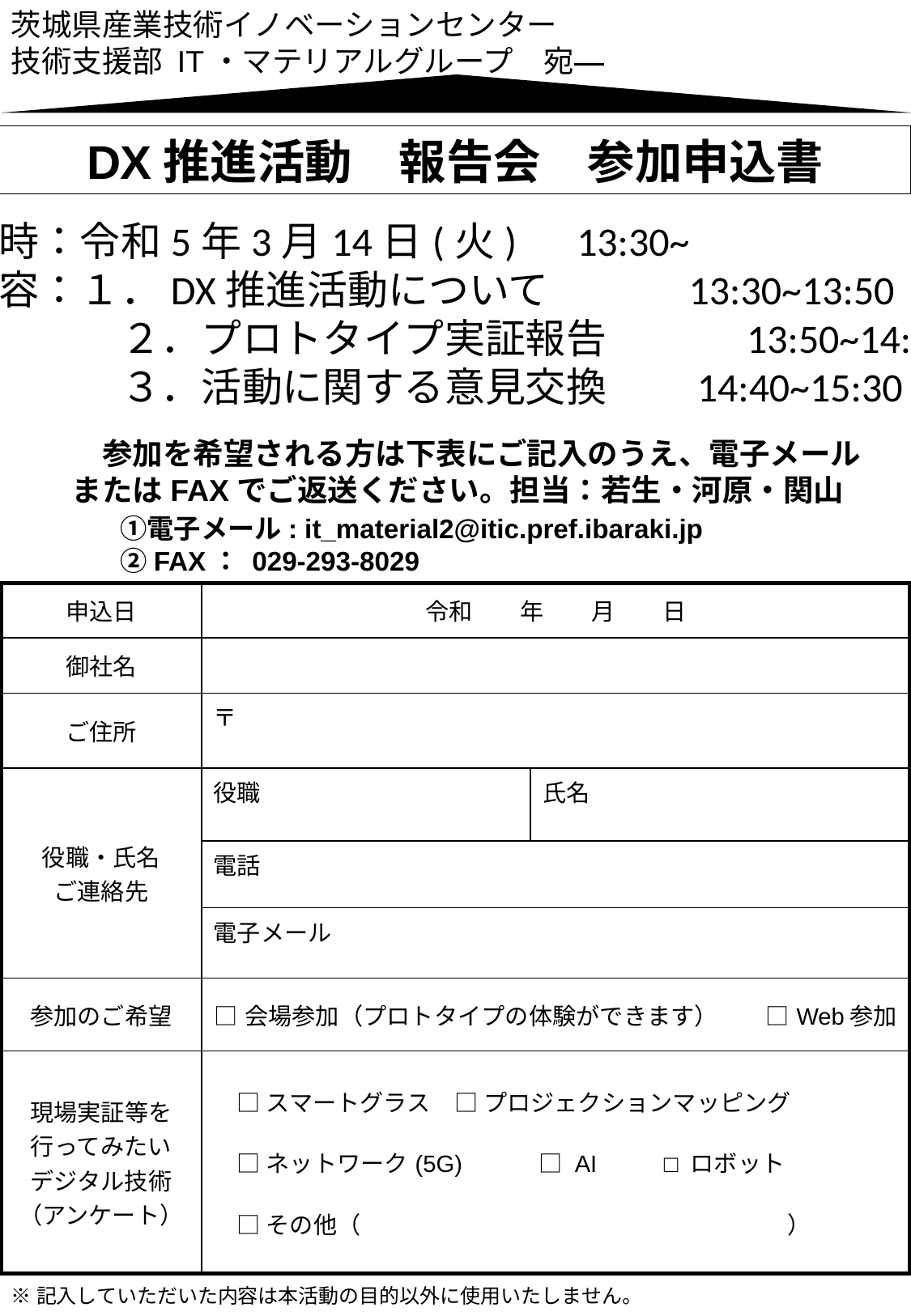

茨城県産業技術イノベーションセンター
技術支援部 IT・マテリアルグループ　宛

DX推進活動　報告会　参加申込書
日時：令和5年3月14日(火)　13:30~
内容：１．DX推進活動について　　　 13:30~13:50
　　　　２．プロトタイプ実証報告　　　 13:50~14:40
　　　　３．活動に関する意見交換　　14:40~15:30
　　　参加を希望される方は下表にご記入のうえ、電子メール
　　またはFAXでご返送ください。担当：若生・河原・関山
　　　　①電子メール: it_material2@itic.pref.ibaraki.jp
　　　　②FAX： 029-293-8029
| 申込日 | 令和　　年　　月　　日 |  |
| --- | --- | --- |
| 御社名 |  |  |
| ご住所 | 〒 |  |
| 役職・氏名 ご連絡先 | 役職 | 氏名 |
|  | 電話 |  |
|  | 電子メール |  |
| 参加のご希望 | □会場参加（プロトタイプの体験ができます）　　□Web参加 |  |
| 現場実証等を行ってみたい デジタル技術 （アンケート） | □ スマートグラス　□ プロジェクションマッピング 　□ ネットワーク(5G)　　　□ AI □ ロボット 　□ その他（　　　　　　　　　　　　　　　　　　） |  |
※記入していただいた内容は本活動の目的以外に使用いたしません。